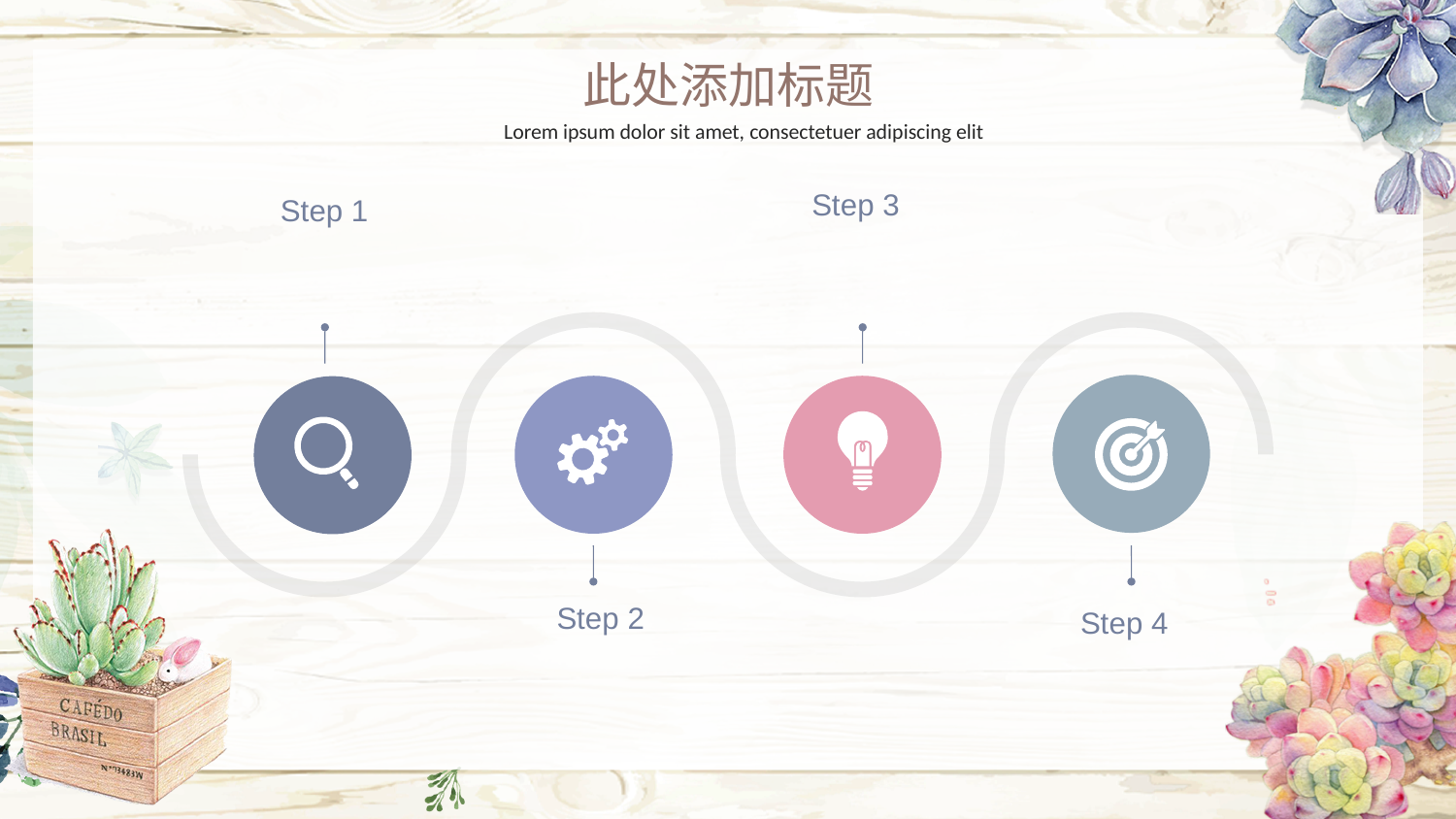

此处添加标题
Lorem ipsum dolor sit amet, consectetuer adipiscing elit
Step 3
Step 1

Step 2
Step 4